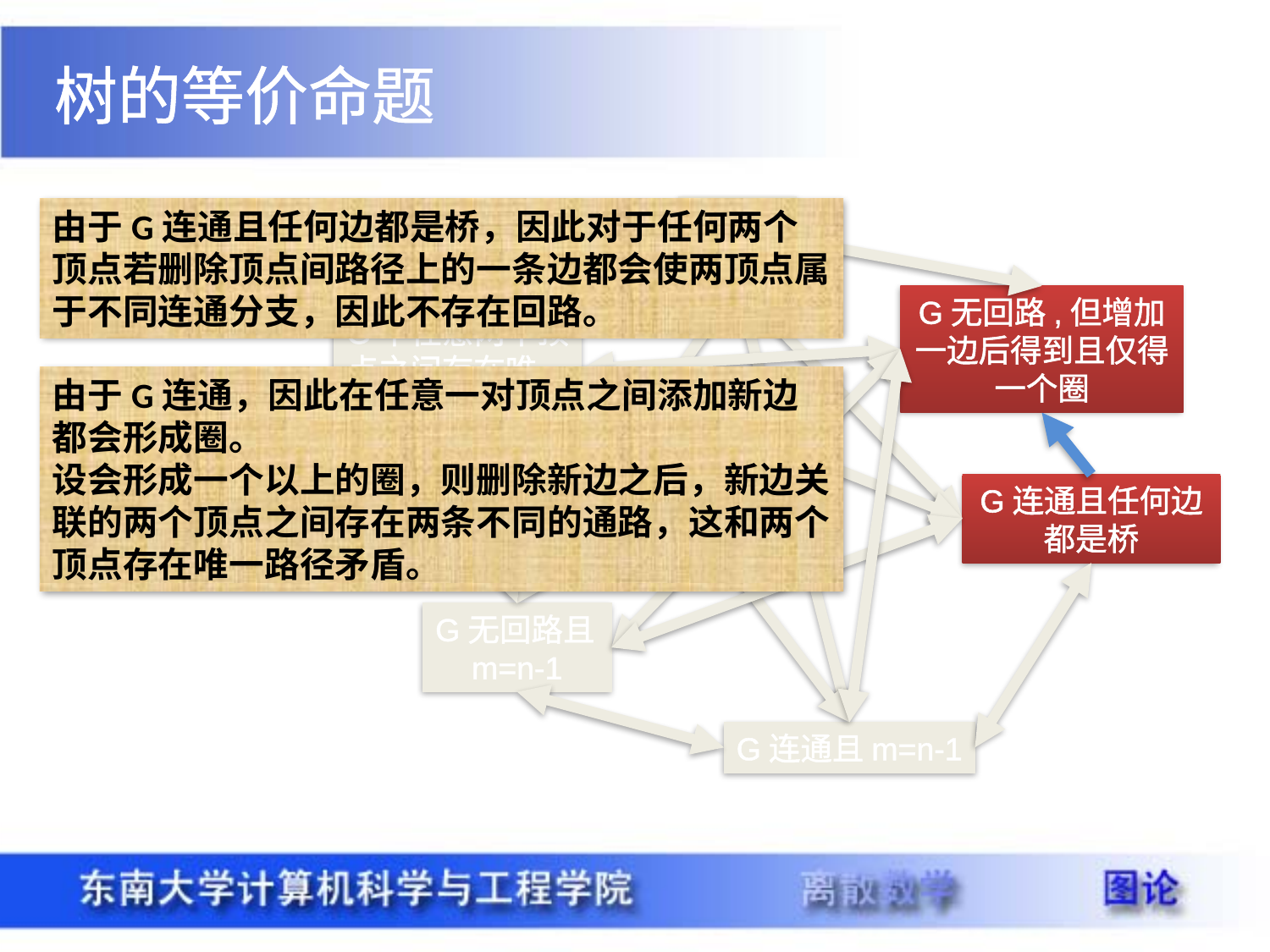

树的等价命题
G是树
由于G连通且任何边都是桥，因此对于任何两个顶点若删除顶点间路径上的一条边都会使两顶点属于不同连通分支，因此不存在回路。
G无回路,但增加一边后得到且仅得一个圈
G中任意两个顶点之间存在唯一的路径
由于G连通，因此在任意一对顶点之间添加新边都会形成圈。
设会形成一个以上的圈，则删除新边之后，新边关联的两个顶点之间存在两条不同的通路，这和两个顶点存在唯一路径矛盾。
G连通且任何边都是桥
G无回路且m=n-1
G连通且m=n-1